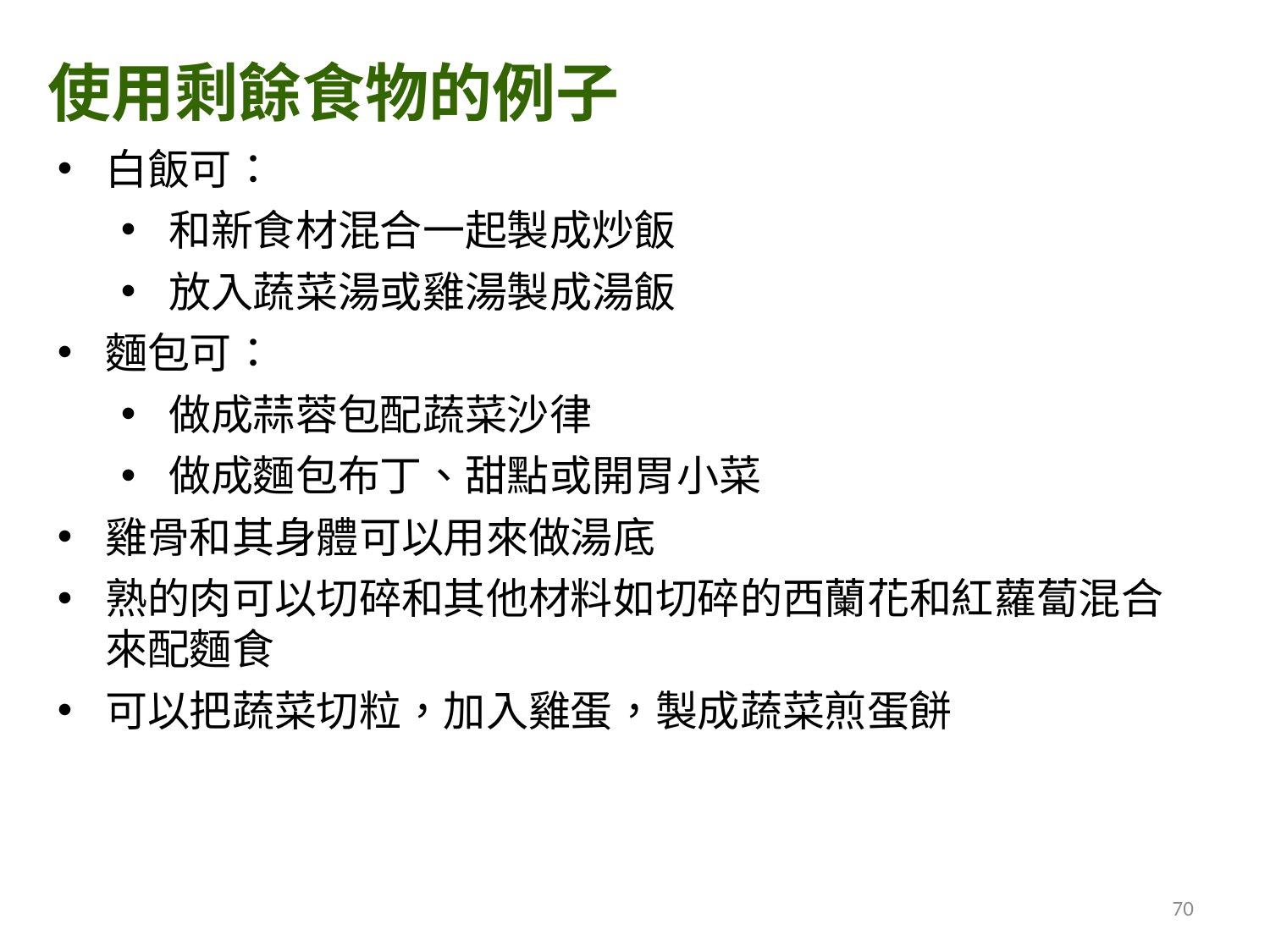

使用剩餘食物的例子
白飯可：
和新食材混合一起製成炒飯
放入蔬菜湯或雞湯製成湯飯
麵包可：
做成蒜蓉包配蔬菜沙律
做成麵包布丁、甜點或開胃小菜
雞骨和其身體可以用來做湯底
熟的肉可以切碎和其他材料如切碎的西蘭花和紅蘿蔔混合來配麵食
可以把蔬菜切粒，加入雞蛋，製成蔬菜煎蛋餅
70